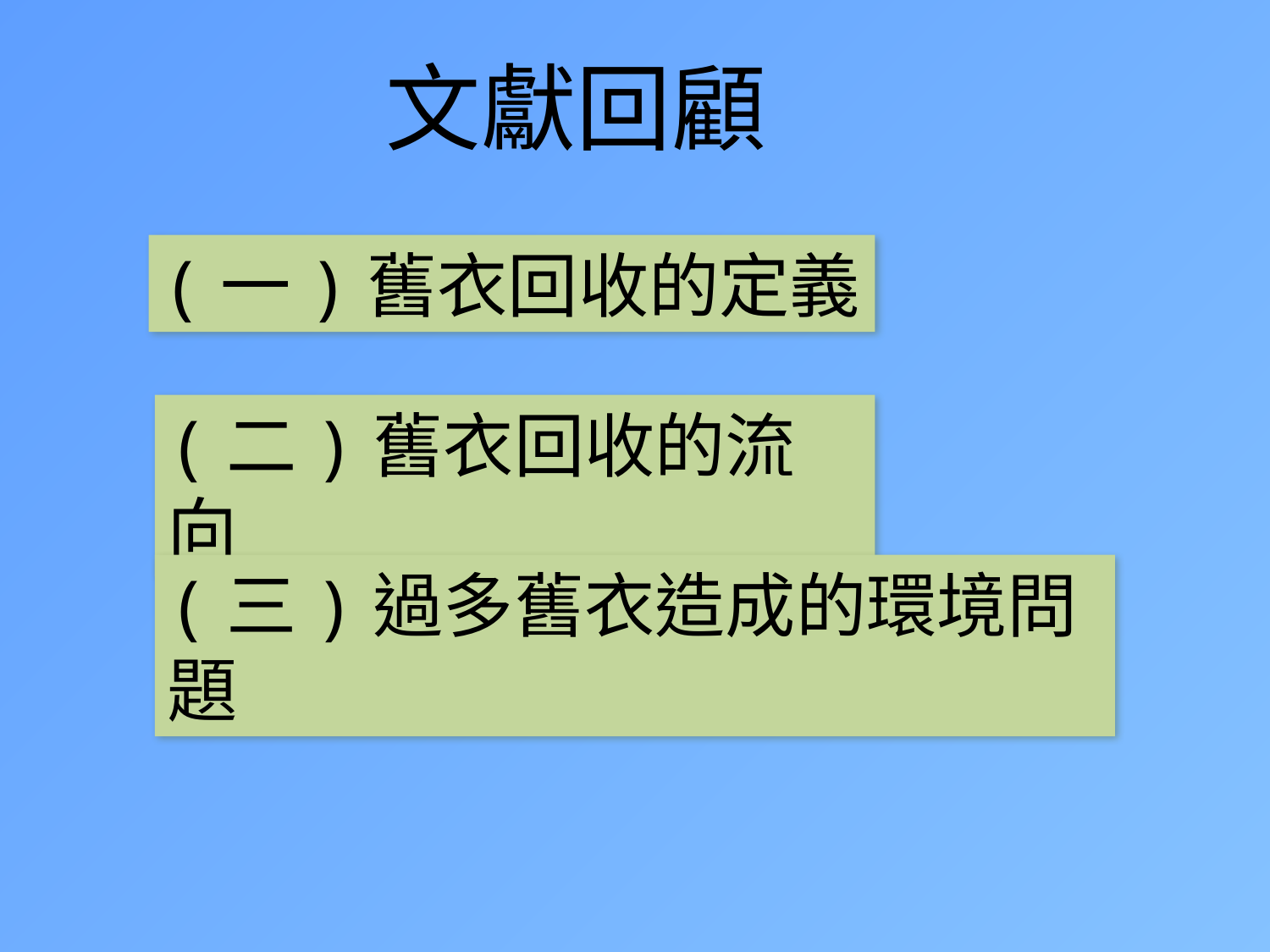

# 文獻回顧
(一)舊衣回收的定義
(二)舊衣回收的流向
(三)過多舊衣造成的環境問題